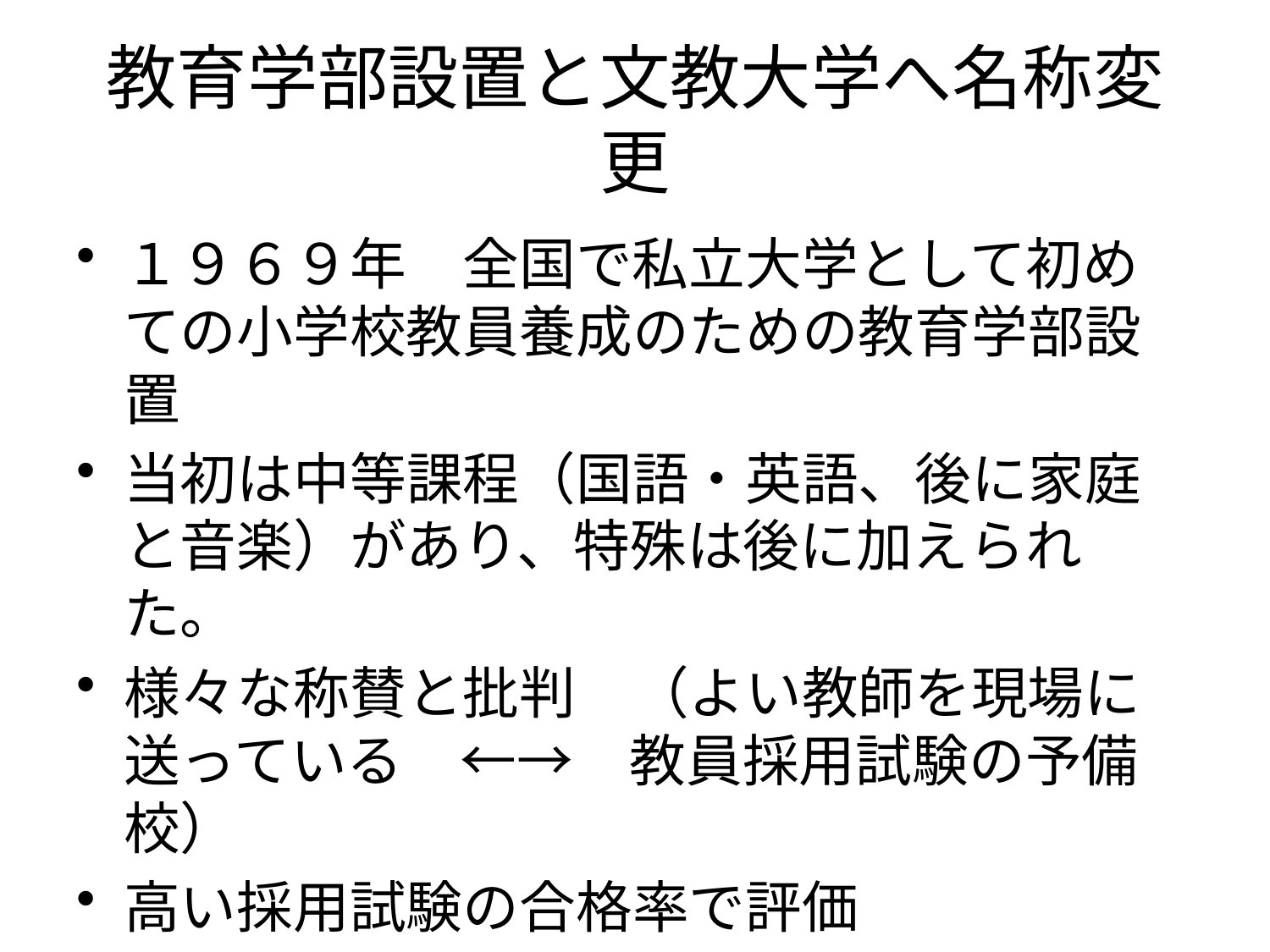

# 教育学部設置と文教大学へ名称変更
１９６９年　全国で私立大学として初めての小学校教員養成のための教育学部設置
当初は中等課程（国語・英語、後に家庭と音楽）があり、特殊は後に加えられた。
様々な称賛と批判　（よい教師を現場に送っている　←→　教員採用試験の予備校）
高い採用試験の合格率で評価